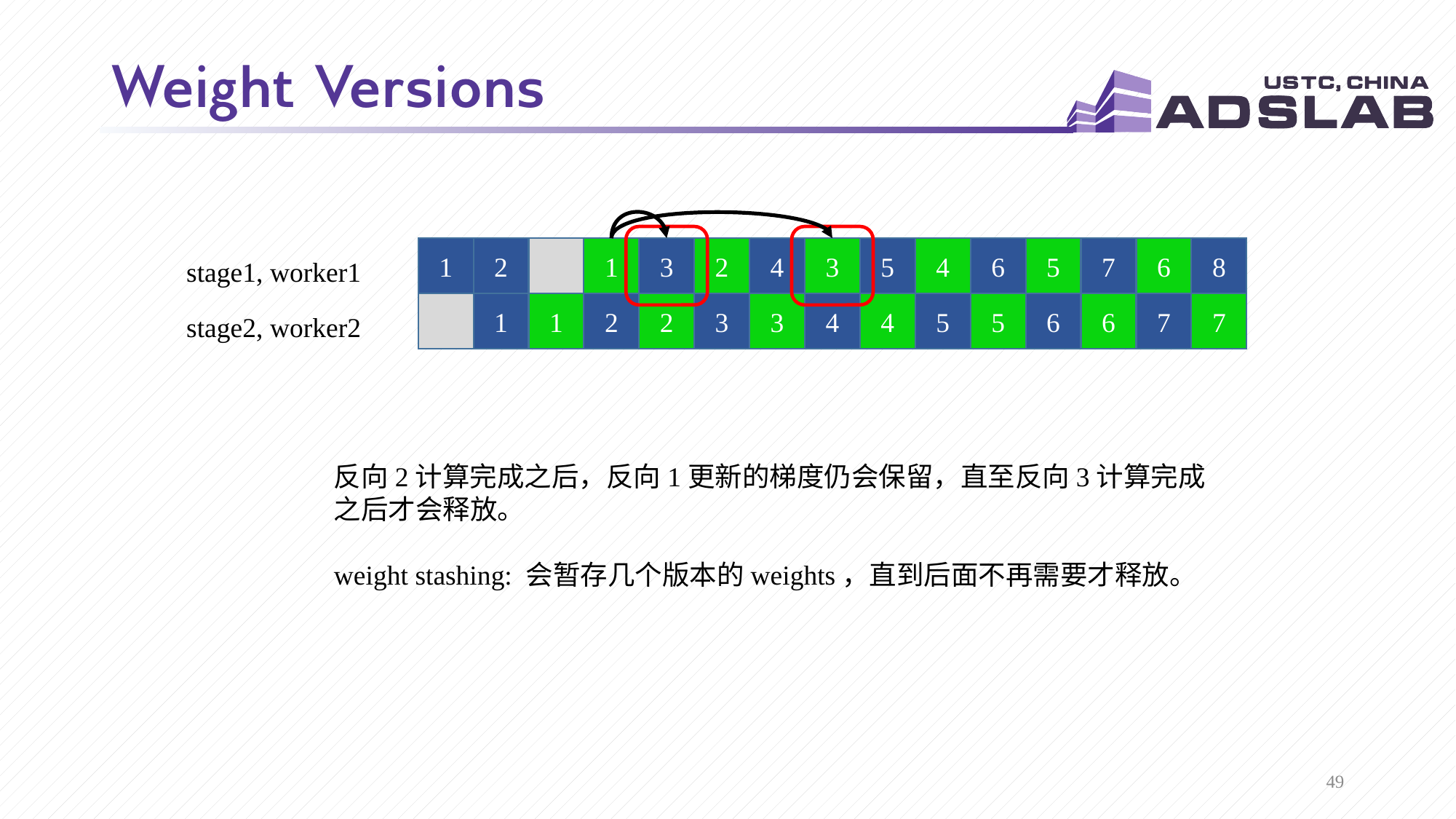

# Weight Versions

1
2

1
3
2
4
3
5
4
6
5
7
6
8
stage1, worker1

1
1
2
2
3
3
4
4
5
5
6
6
7
7
stage2, worker2
反向2计算完成之后，反向1更新的梯度仍会保留，直至反向3计算完成之后才会释放。

weight stashing: 会暂存几个版本的weights，直到后面不再需要才释放。